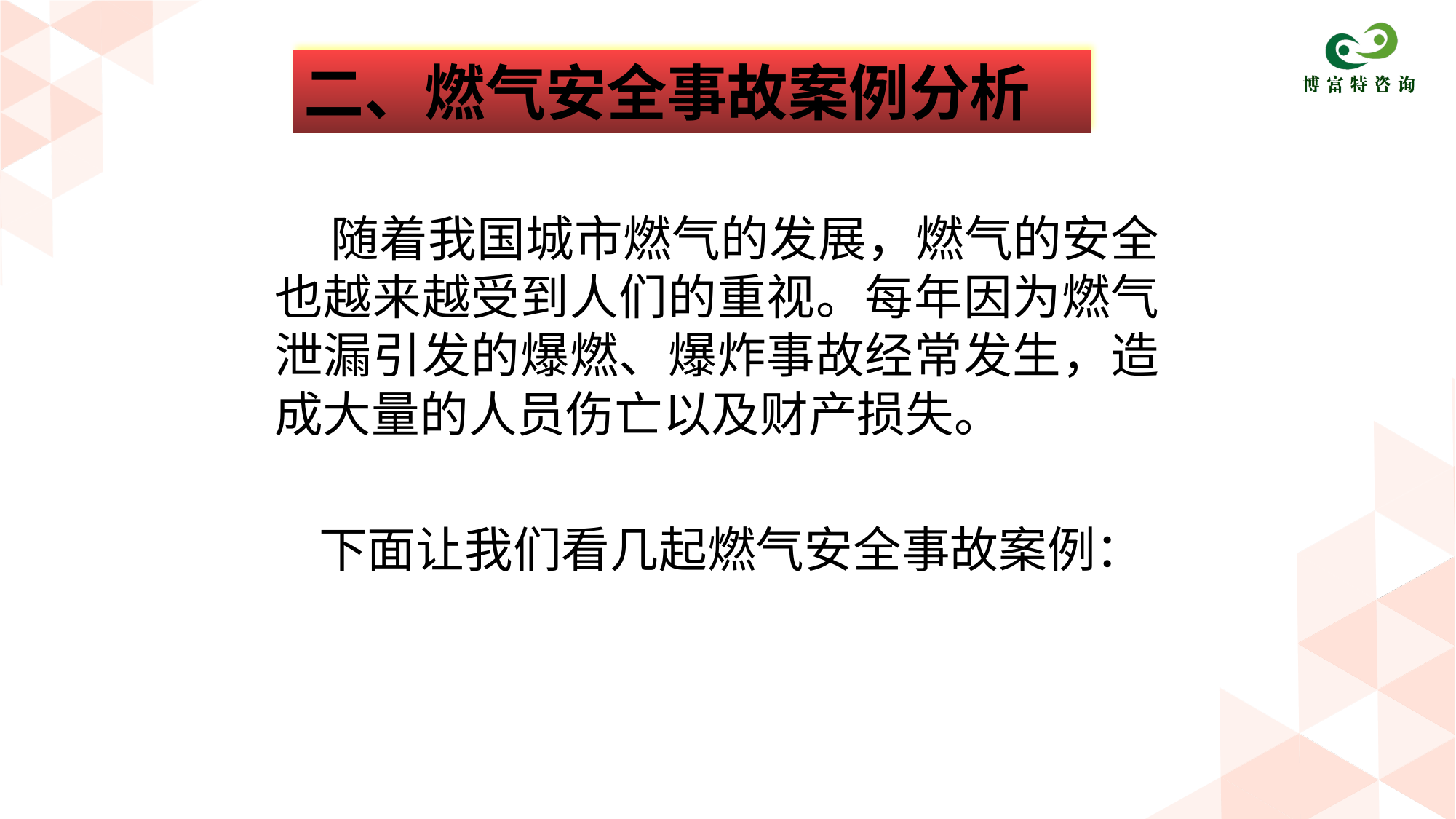

二、燃气安全事故案例分析
    随着我国城市燃气的发展，燃气的安全也越来越受到人们的重视。每年因为燃气泄漏引发的爆燃、爆炸事故经常发生，造成大量的人员伤亡以及财产损失。

   下面让我们看几起燃气安全事故案例：